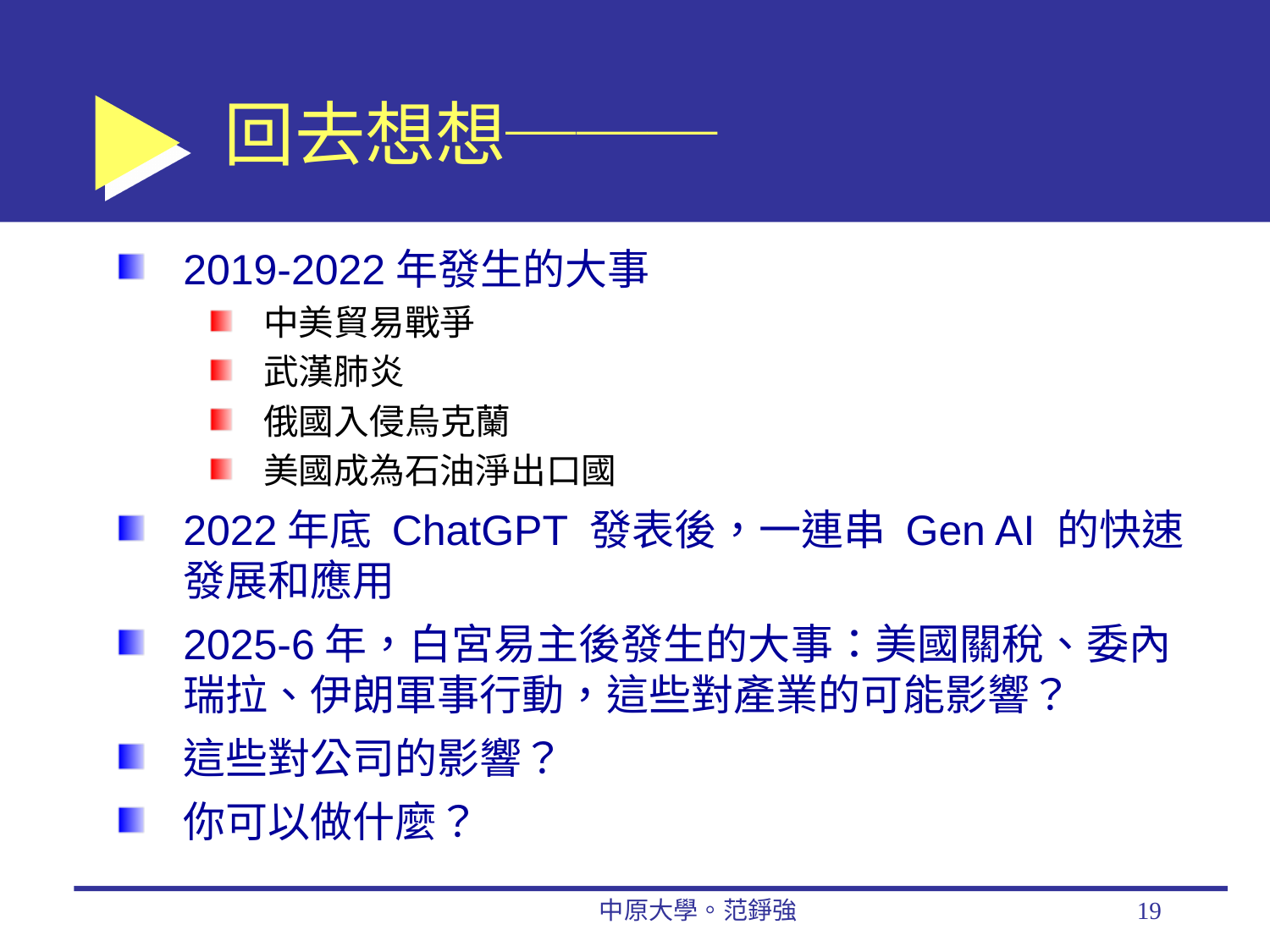

# 回去想想───
2019-2022年發生的大事
中美貿易戰爭
武漢肺炎
俄國入侵烏克蘭
美國成為石油淨出口國
2022年底 ChatGPT 發表後，一連串 Gen AI 的快速發展和應用
2025-6年，白宮易主後發生的大事：美國關稅、委內瑞拉、伊朗軍事行動，這些對產業的可能影響？
這些對公司的影響？
你可以做什麼？
中原大學。范錚強
19